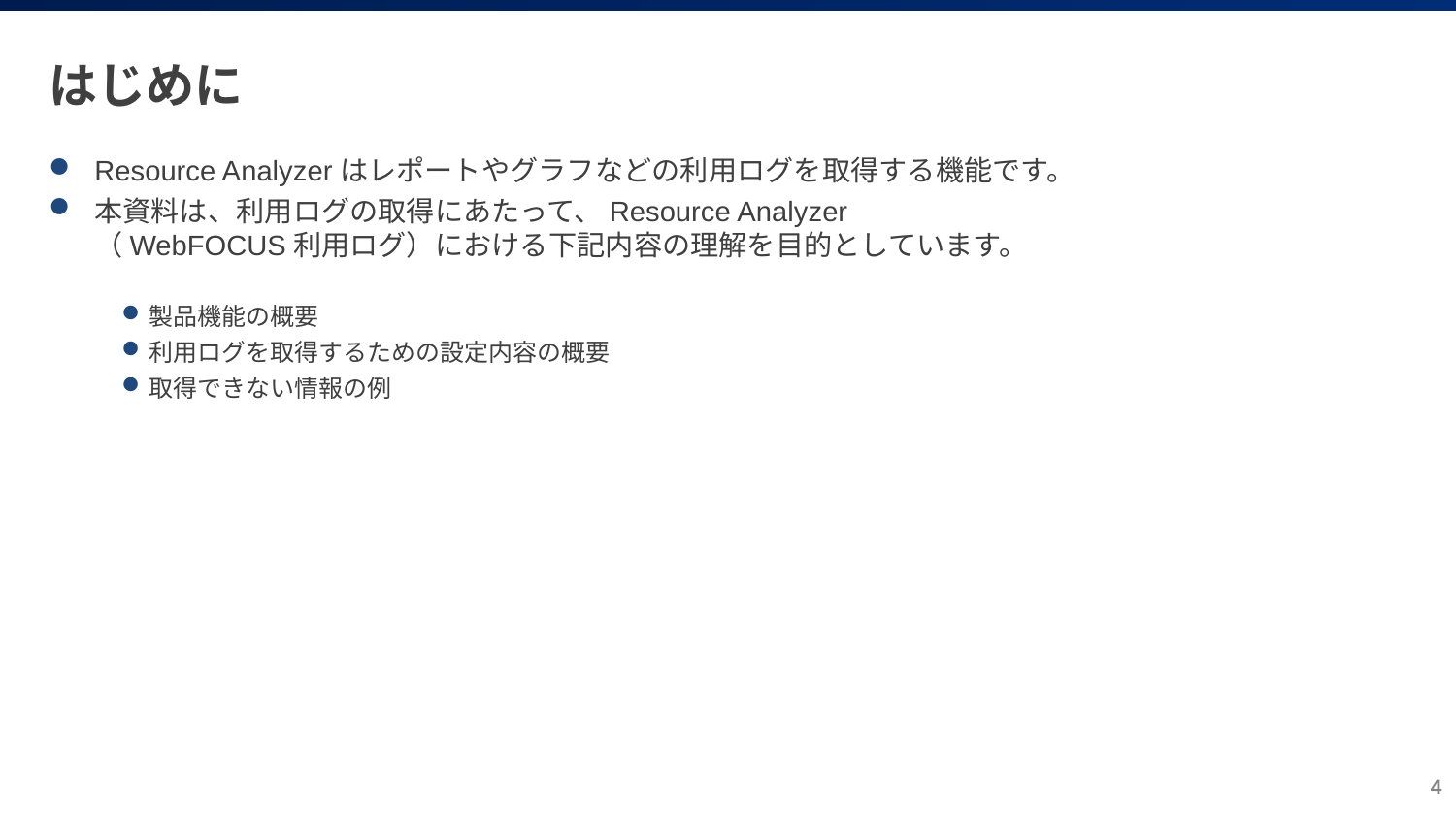

# はじめに
Resource Analyzerはレポートやグラフなどの利用ログを取得する機能です。
本資料は、利用ログの取得にあたって、Resource Analyzer
（WebFOCUS利用ログ）における下記内容の理解を目的としています。
製品機能の概要
利用ログを取得するための設定内容の概要
取得できない情報の例

4